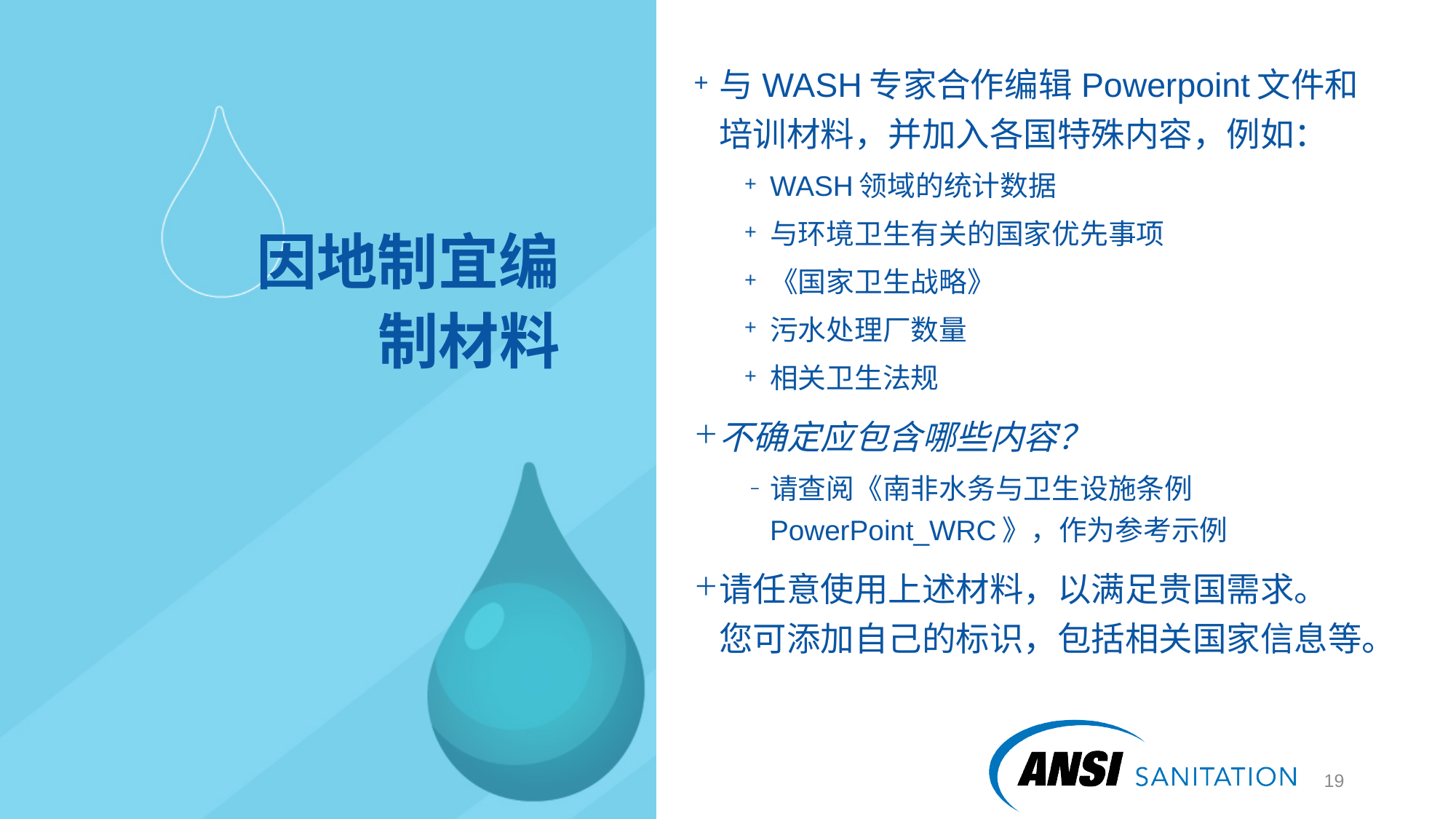

与WASH专家合作编辑Powerpoint文件和培训材料，并加入各国特殊内容，例如：
WASH领域的统计数据
与环境卫生有关的国家优先事项
《国家卫生战略》
污水处理厂数量
相关卫生法规
不确定应包含哪些内容？
请查阅《南非水务与卫生设施条例PowerPoint_WRC》，作为参考示例
请任意使用上述材料，以满足贵国需求。
您可添加自己的标识，包括相关国家信息等。

# 因地制宜编制材料
19